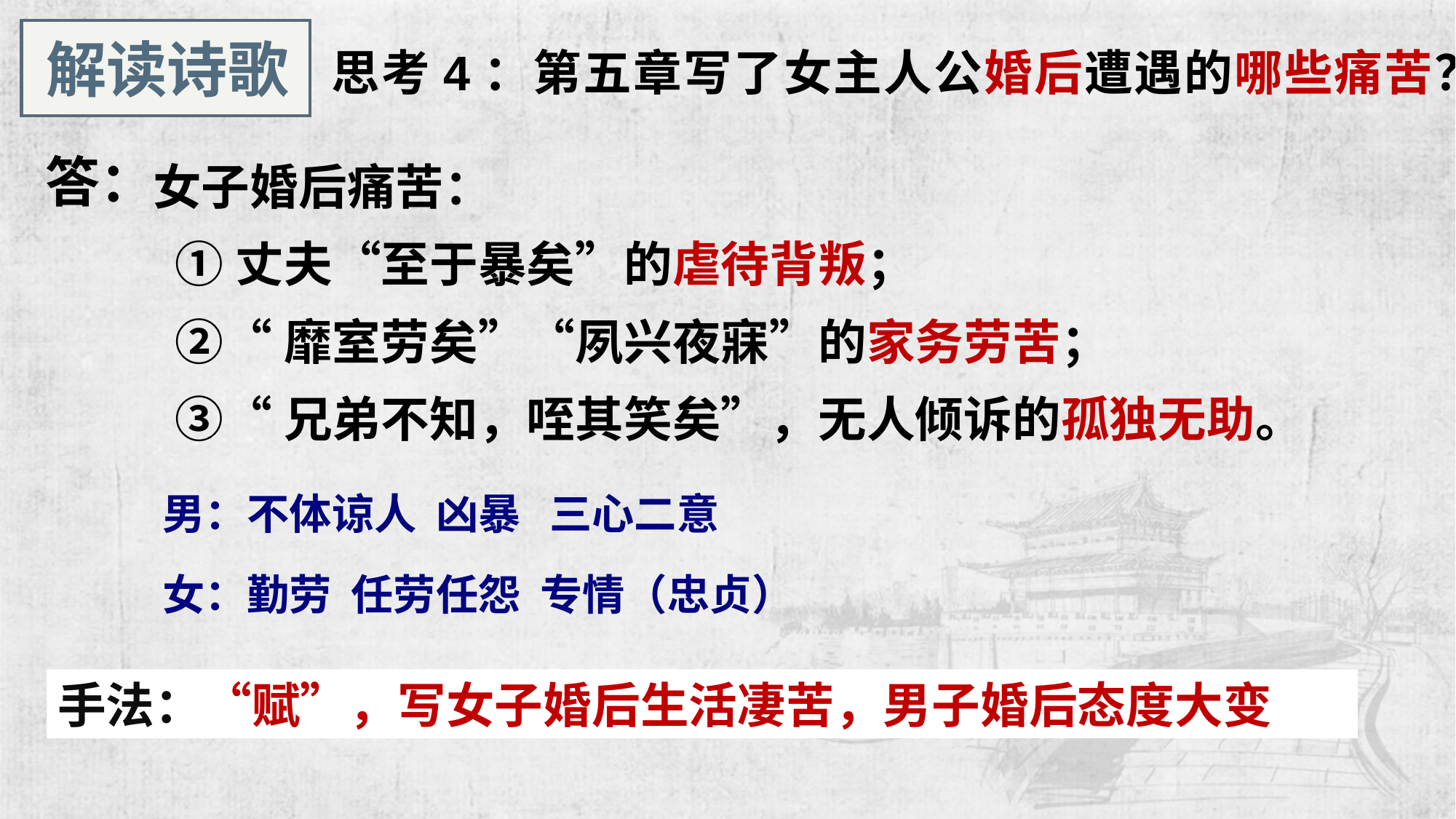

解读诗歌
思考4：第五章写了女主人公婚后遭遇的哪些痛苦？
答：
女子婚后痛苦：
  ①丈夫“至于暴矣”的虐待背叛；
  ②“靡室劳矣”“夙兴夜寐”的家务劳苦；
  ③“兄弟不知，咥其笑矣”，无人倾诉的孤独无助。
男：不体谅人  凶暴   三心二意
女：勤劳  任劳任怨  专情（忠贞）
手法：“赋”，写女子婚后生活凄苦，男子婚后态度大变